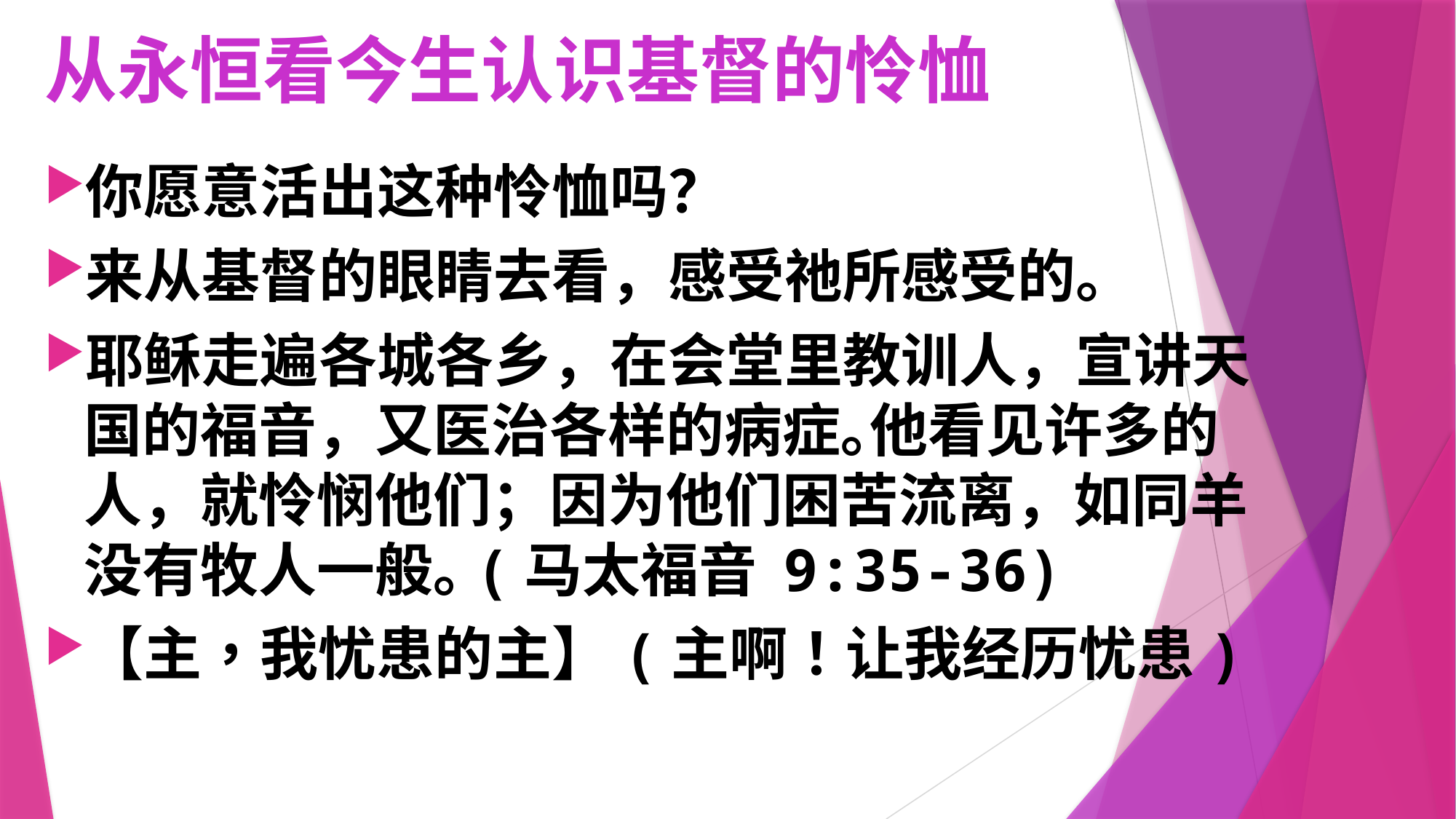

# 从永恒看今生认识基督的怜恤
你愿意活出这种怜恤吗？
来从基督的眼睛去看，感受祂所感受的。
耶稣走遍各城各乡，在会堂里教训人，宣讲天国的福音，又医治各样的病症｡他看见许多的人，就怜悯他们；因为他们困苦流离，如同羊没有牧人一般｡(马太福音 9:35-36)
【主，我忧患的主】(主啊！让我经历忧患)